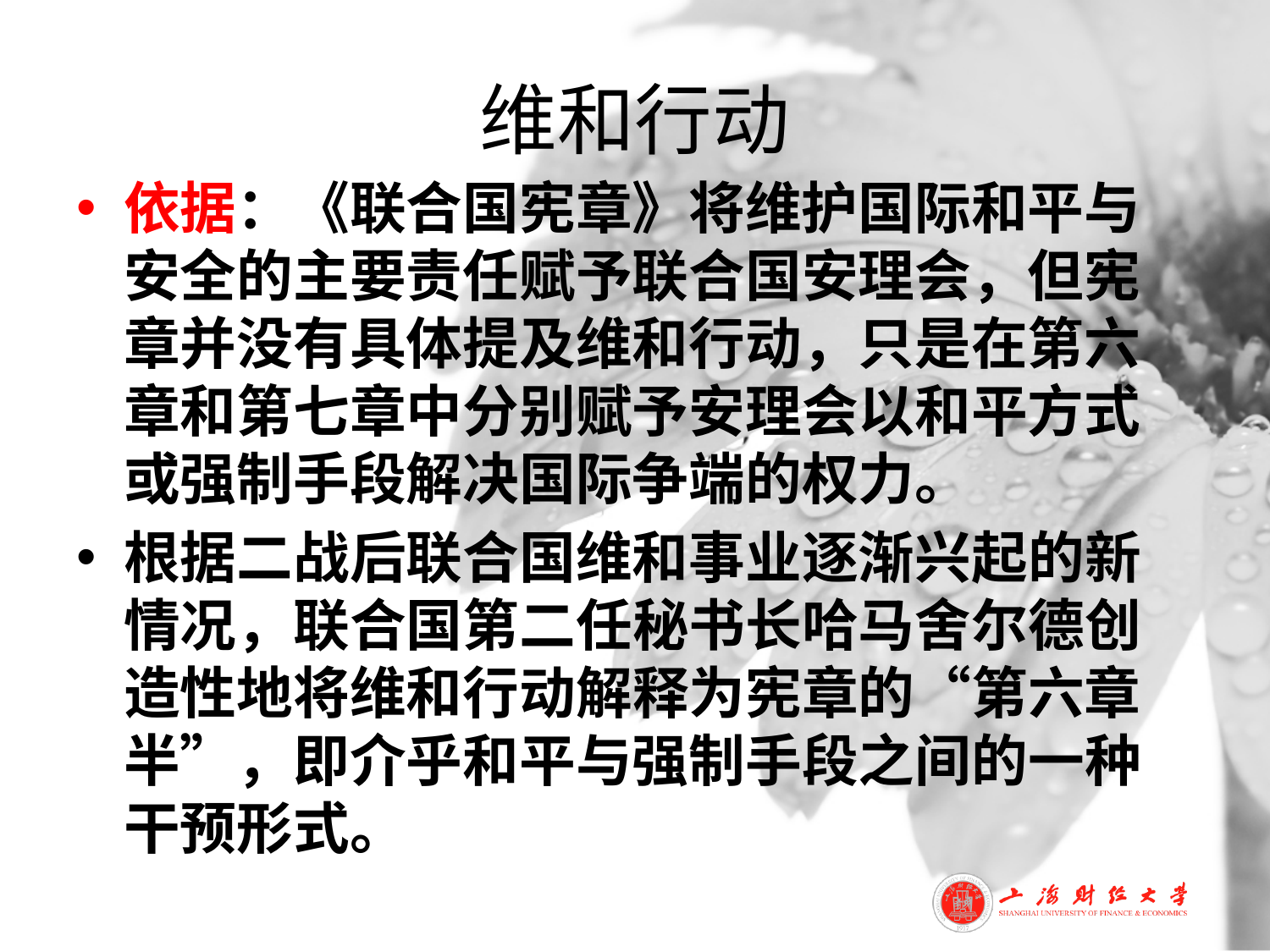

# 维和行动
依据：《联合国宪章》将维护国际和平与安全的主要责任赋予联合国安理会，但宪章并没有具体提及维和行动，只是在第六章和第七章中分别赋予安理会以和平方式或强制手段解决国际争端的权力。
根据二战后联合国维和事业逐渐兴起的新情况，联合国第二任秘书长哈马舍尔德创造性地将维和行动解释为宪章的“第六章半”，即介乎和平与强制手段之间的一种干预形式。